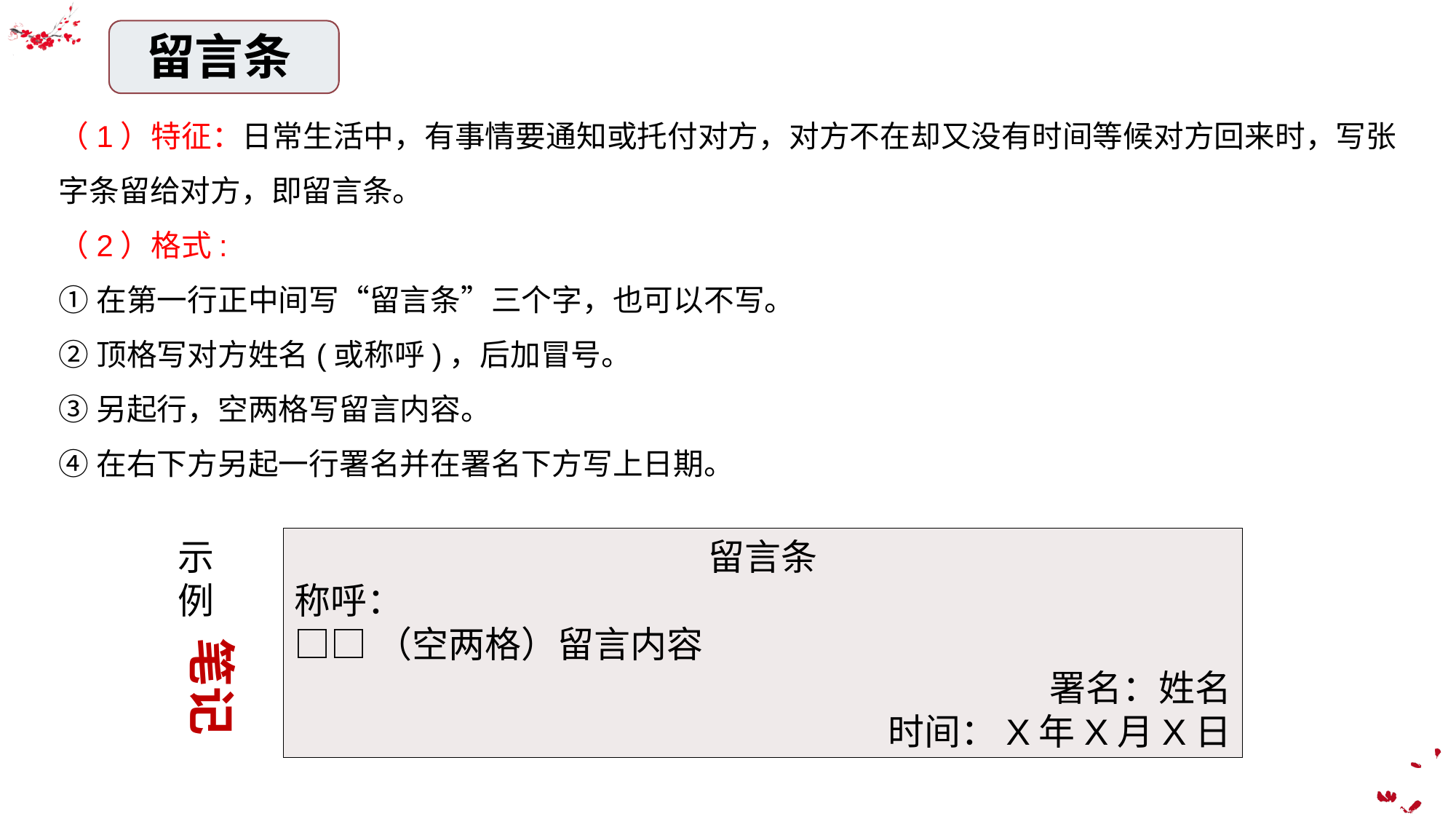

留言条
（1）特征：日常生活中，有事情要通知或托付对方，对方不在却又没有时间等候对方回来时，写张字条留给对方，即留言条。
（2）格式:
①在第一行正中间写“留言条”三个字，也可以不写。
②顶格写对方姓名(或称呼)，后加冒号。
③另起行，空两格写留言内容。
④在右下方另起一行署名并在署名下方写上日期。
示例
留言条
称呼：
□□（空两格）留言内容
 署名：姓名
时间：X年X月X日
笔记